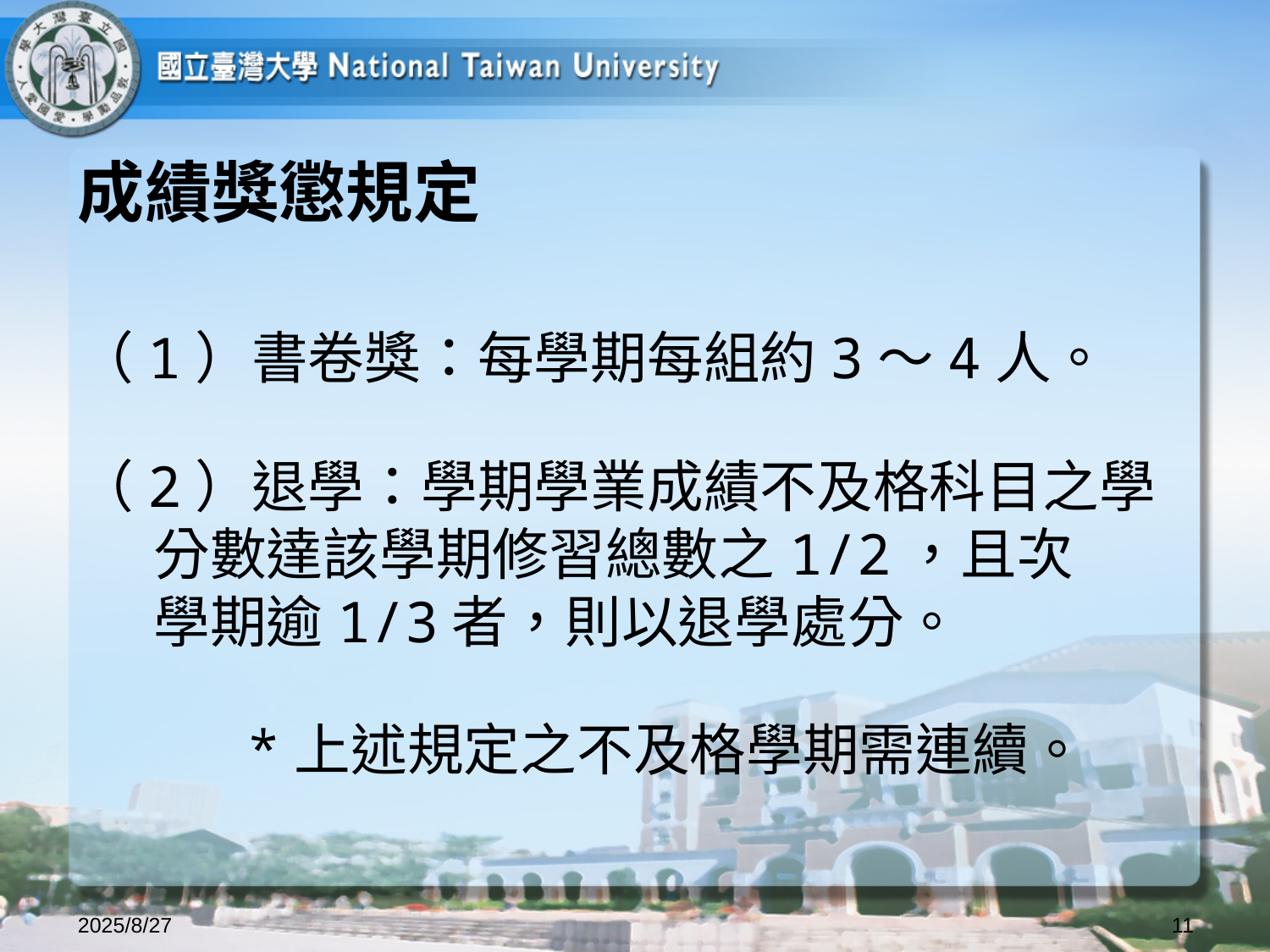

# 成績獎懲規定
（1）書卷獎：每學期每組約3～4人。

（2）退學：學期學業成績不及格科目之學
      分數達該學期修習總數之1/2，且次
      學期逾1/3者，則以退學處分。

     *上述規定之不及格學期需連續。

2025/8/27
11